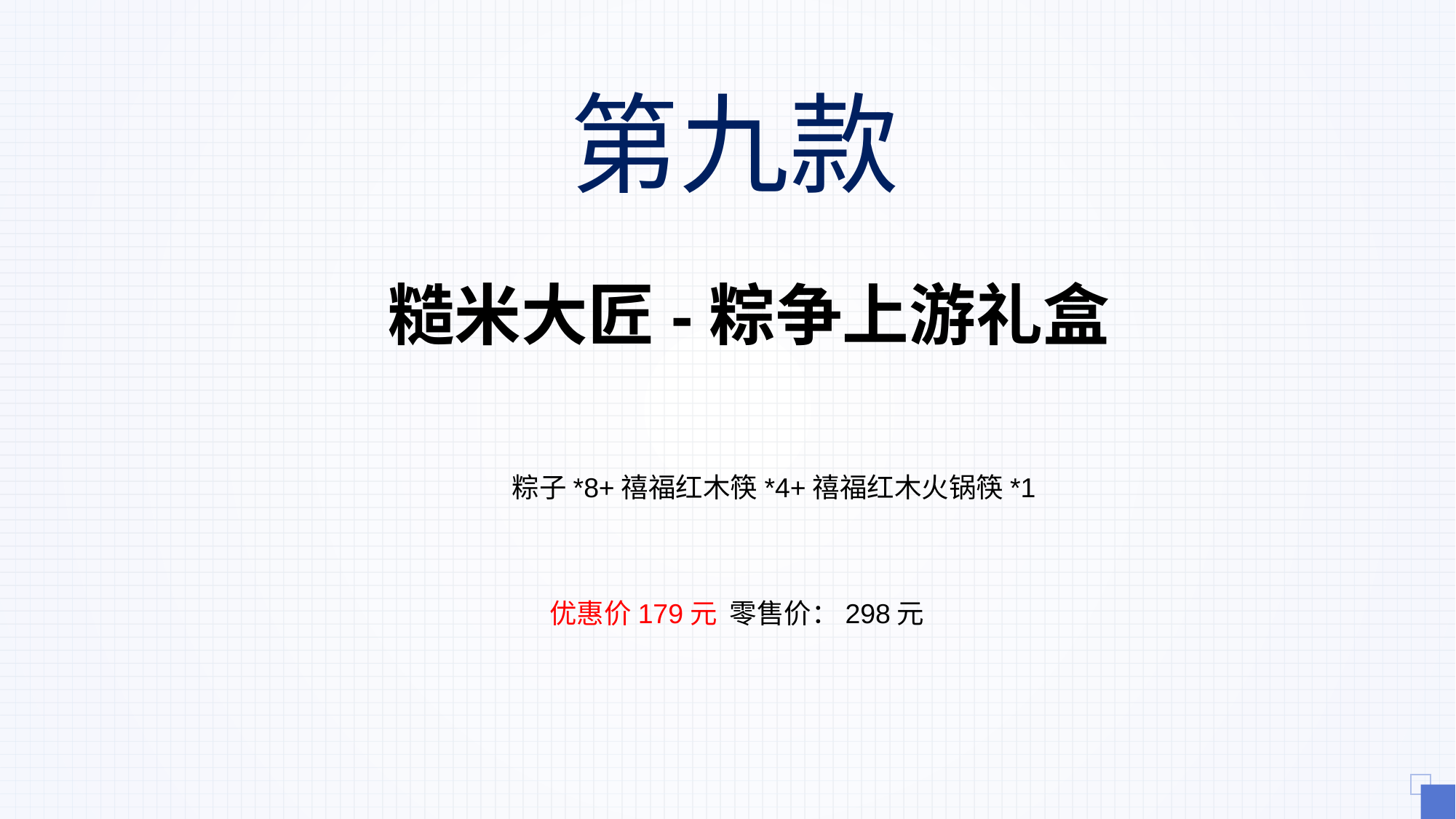

第九款
糙米大匠-粽争上游礼盒
粽子*8+禧福红木筷*4+禧福红木火锅筷*1

优惠价179元  零售价：298元